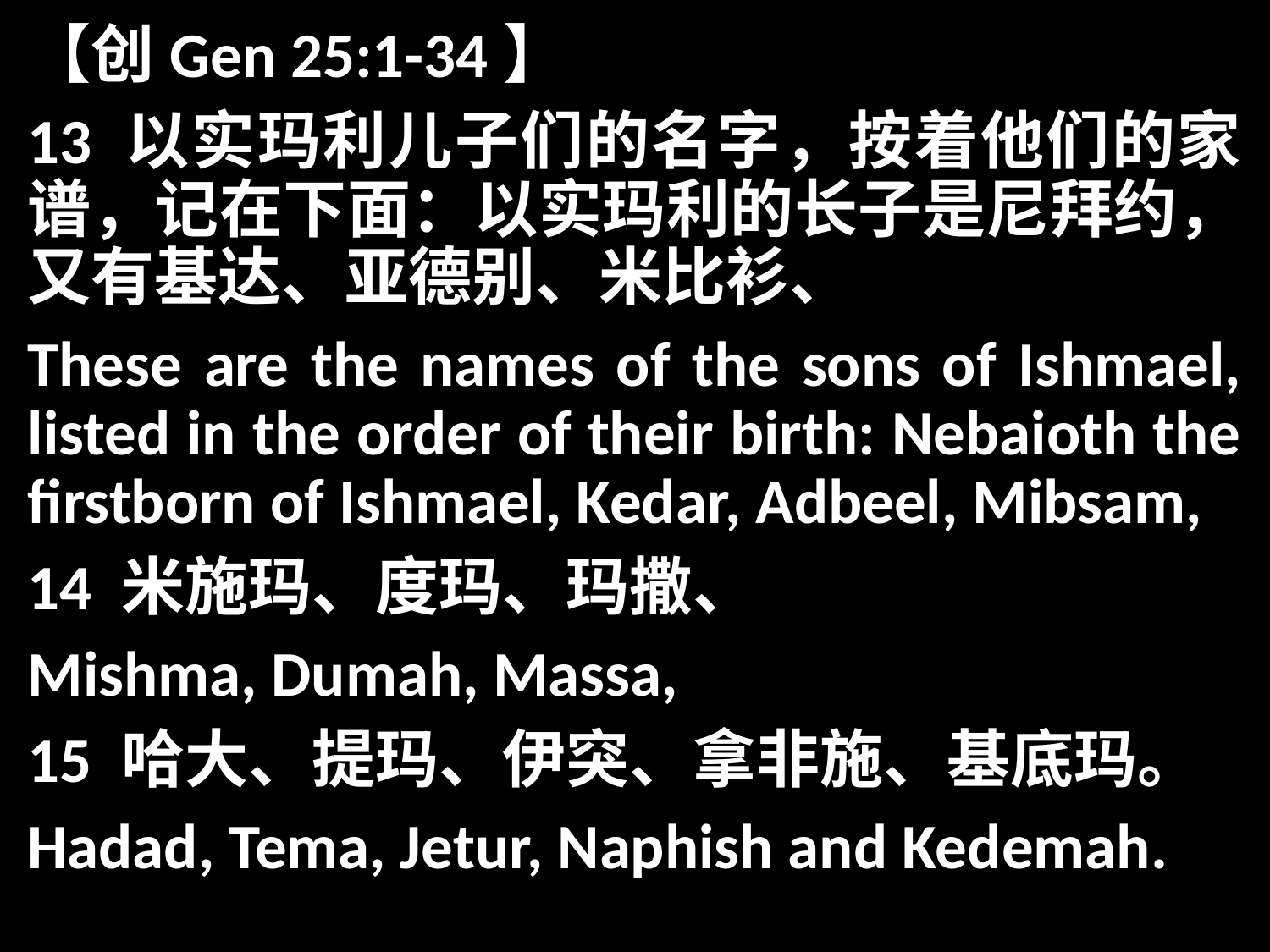

【创Gen 25:1-34】
13 以实玛利儿子们的名字，按着他们的家谱，记在下面：以实玛利的长子是尼拜约，又有基达、亚德别、米比衫、
These are the names of the sons of Ishmael, listed in the order of their birth: Nebaioth the firstborn of Ishmael, Kedar, Adbeel, Mibsam,
14 米施玛、度玛、玛撒、
Mishma, Dumah, Massa,
15 哈大、提玛、伊突、拿非施、基底玛。
Hadad, Tema, Jetur, Naphish and Kedemah.